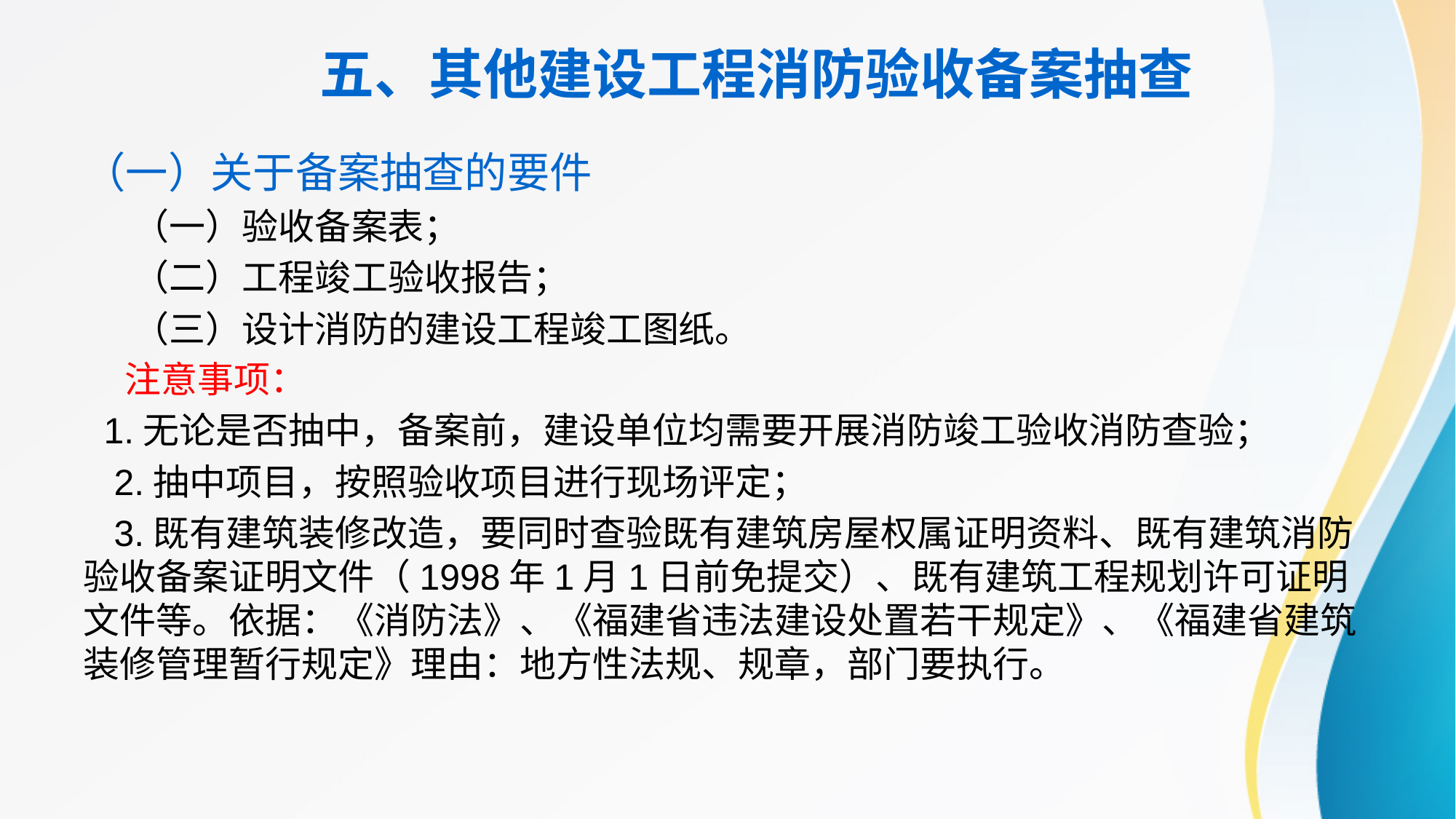

# 五、其他建设工程消防验收备案抽查
（一）关于备案抽查的要件
     （一）验收备案表；
     （二）工程竣工验收报告；
     （三）设计消防的建设工程竣工图纸。
    注意事项：
  1.无论是否抽中，备案前，建设单位均需要开展消防竣工验收消防查验；
   2.抽中项目，按照验收项目进行现场评定；
   3.既有建筑装修改造，要同时查验既有建筑房屋权属证明资料、既有建筑消防验收备案证明文件（1998年1月1日前免提交）、既有建筑工程规划许可证明文件等。依据：《消防法》、《福建省违法建设处置若干规定》、《福建省建筑装修管理暂行规定》理由：地方性法规、规章，部门要执行。